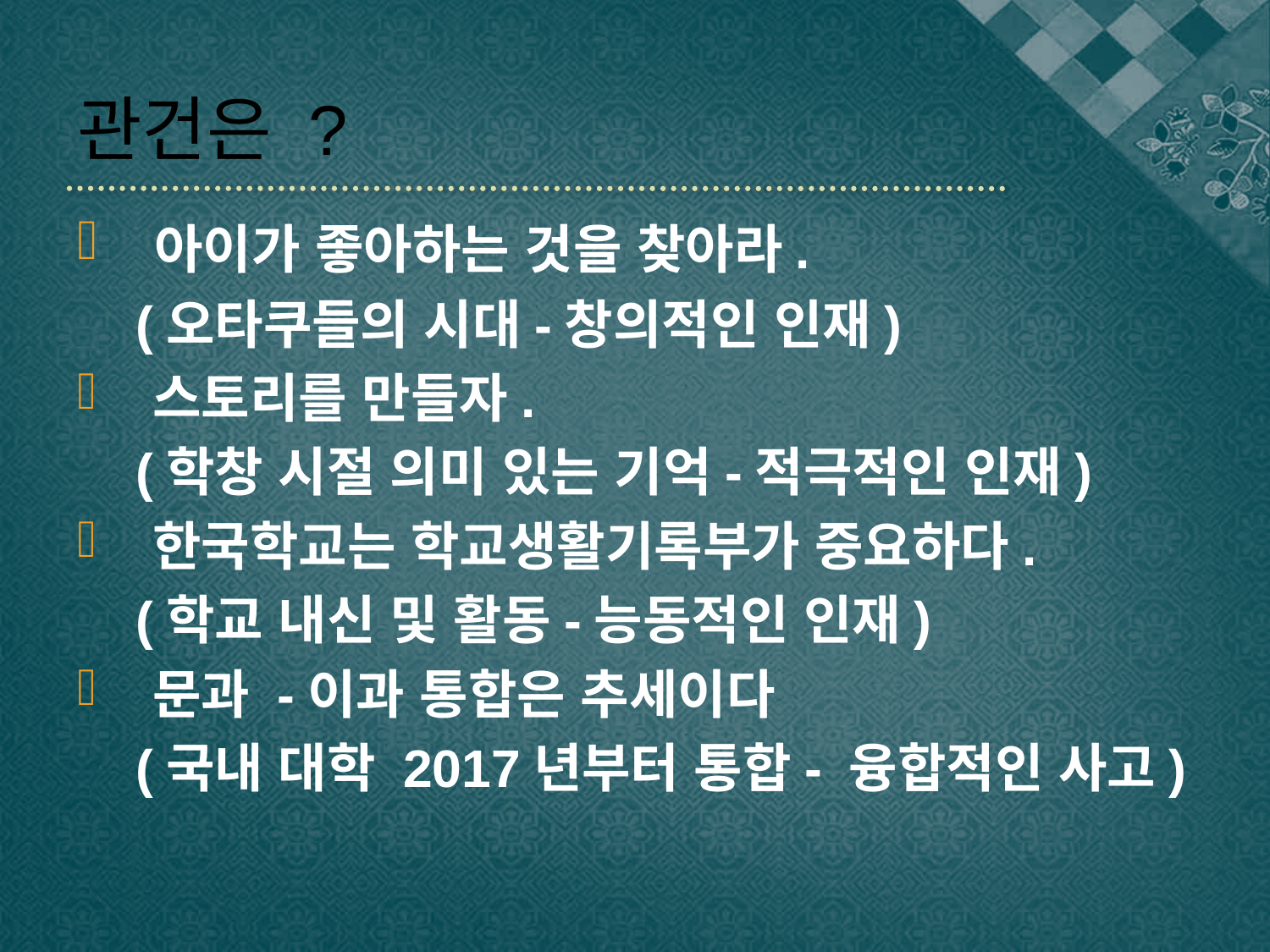

# 관건은 ?
 아이가 좋아하는 것을 찾아라.
    (오타쿠들의 시대-창의적인 인재)
 스토리를 만들자.
    (학창 시절 의미 있는 기억-적극적인 인재)
 한국학교는 학교생활기록부가 중요하다.
    (학교 내신 및 활동-능동적인 인재)
 문과 -이과 통합은 추세이다
    (국내 대학 2017년부터 통합- 융합적인 사고)